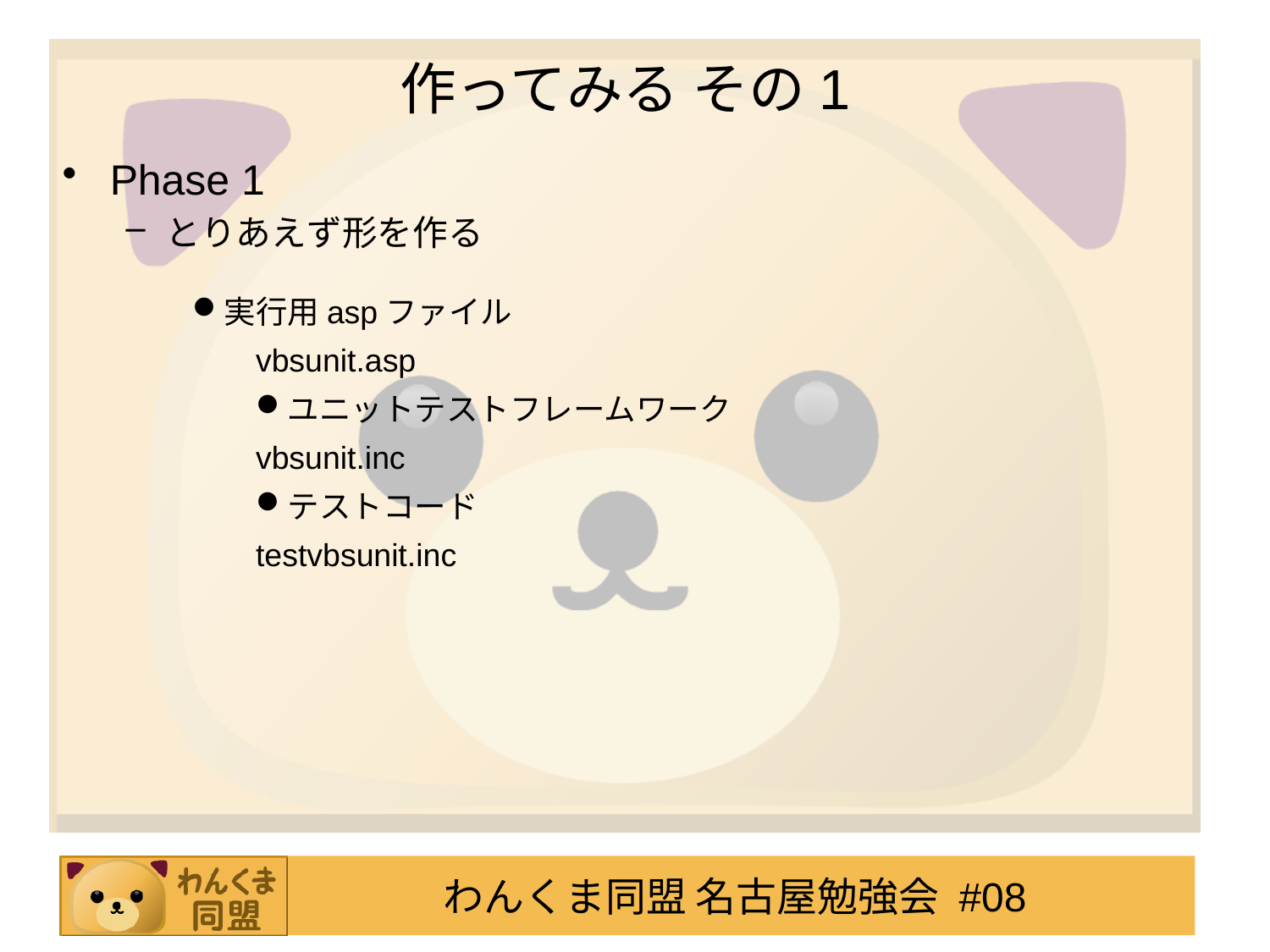

# 作ってみる その1
Phase 1
とりあえず形を作る
実行用aspファイル
vbsunit.asp
ユニットテストフレームワーク
vbsunit.inc
テストコード
testvbsunit.inc